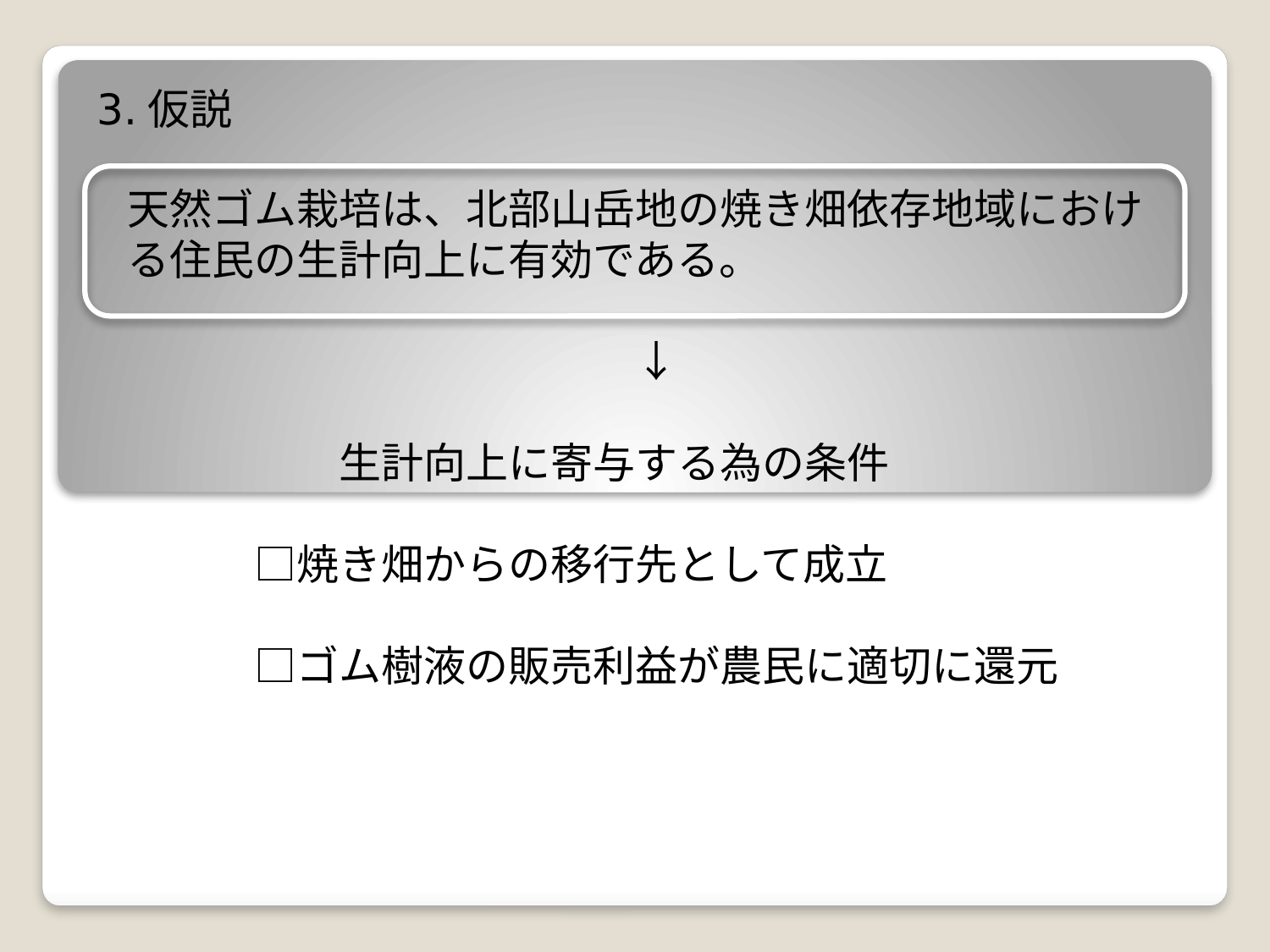

3.仮説

天然ゴム栽培は、北部山岳地の焼き畑依存地域における住民の生計向上に有効である。

　　　　　　　　　　　　↓

　　　　　生計向上に寄与する為の条件

　　　□焼き畑からの移行先として成立

　　　□ゴム樹液の販売利益が農民に適切に還元